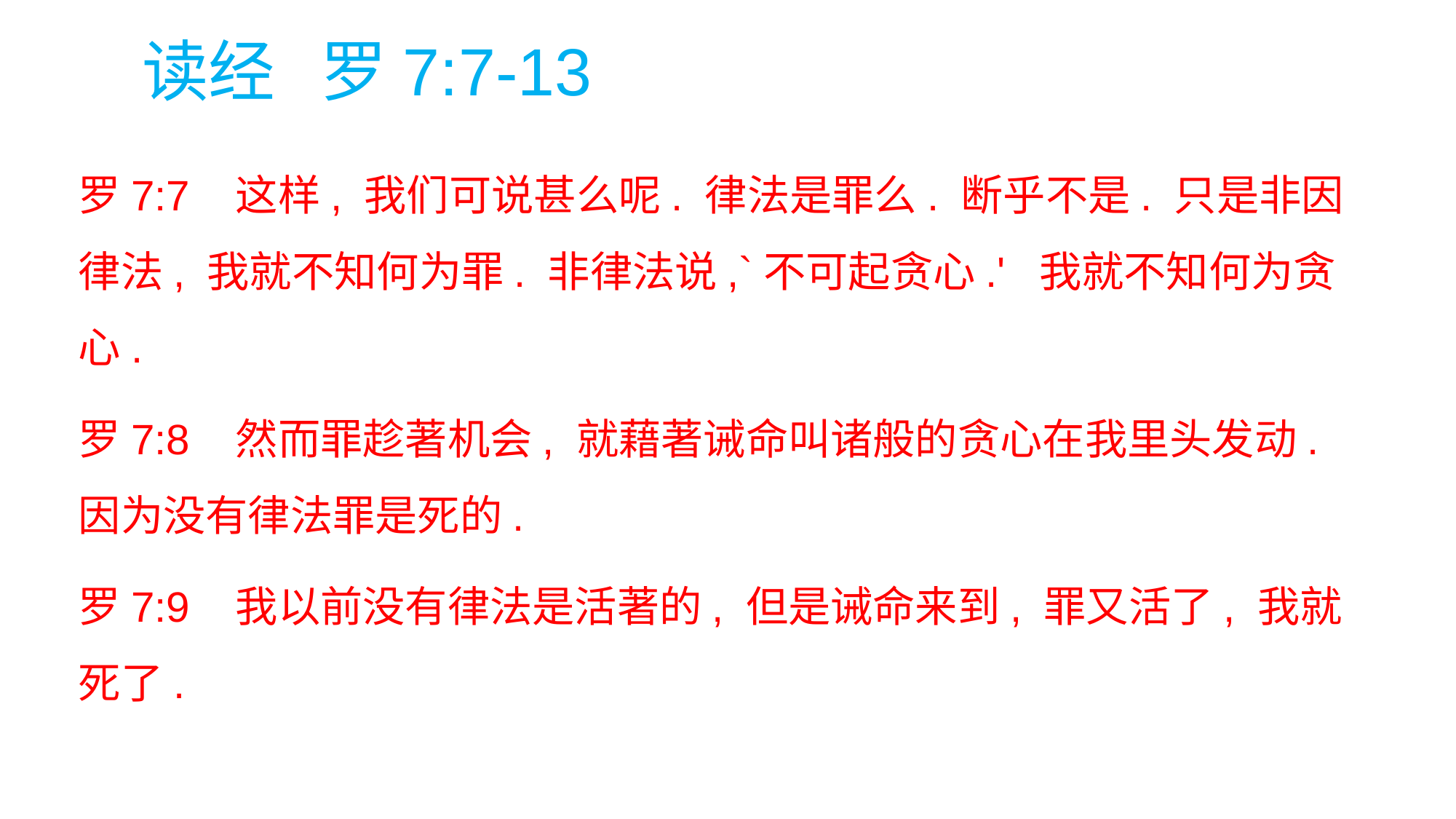

读经   罗7:7-13
罗7:7   这样, 我们可说甚么呢. 律法是罪么. 断乎不是. 只是非因律法, 我就不知何为罪. 非律法说,`不可起贪心.'  我就不知何为贪心.
罗7:8   然而罪趁著机会, 就藉著诫命叫诸般的贪心在我里头发动. 因为没有律法罪是死的.
罗7:9   我以前没有律法是活著的, 但是诫命来到, 罪又活了, 我就死了.